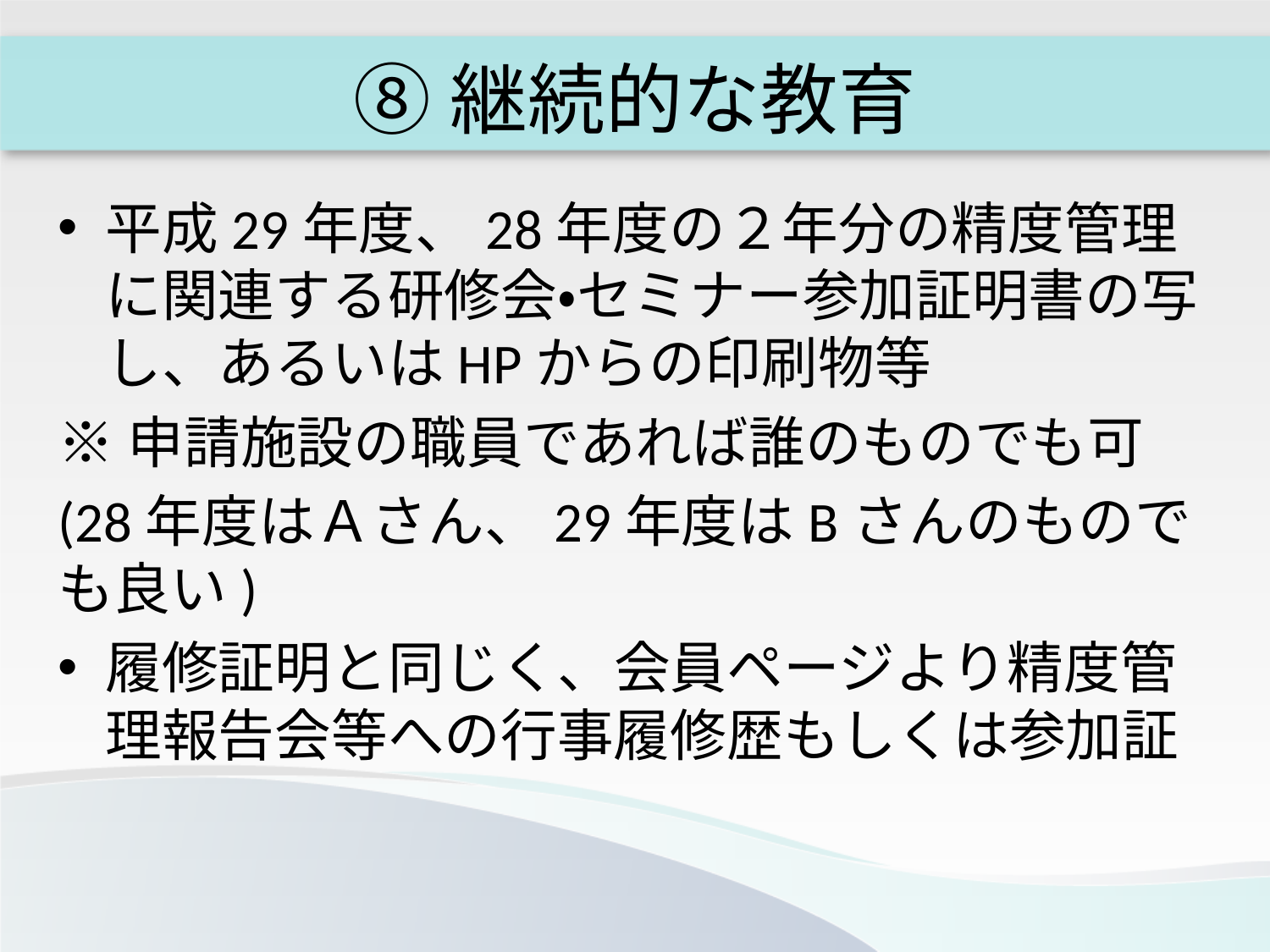

# ⑧継続的な教育
平成29年度、28年度の２年分の精度管理に関連する研修会・セミナー参加証明書の写し、あるいはHPからの印刷物等
※申請施設の職員であれば誰のものでも可
(28年度はＡさん、29年度はBさんのものでも良い)
履修証明と同じく、会員ページより精度管理報告会等への行事履修歴もしくは参加証